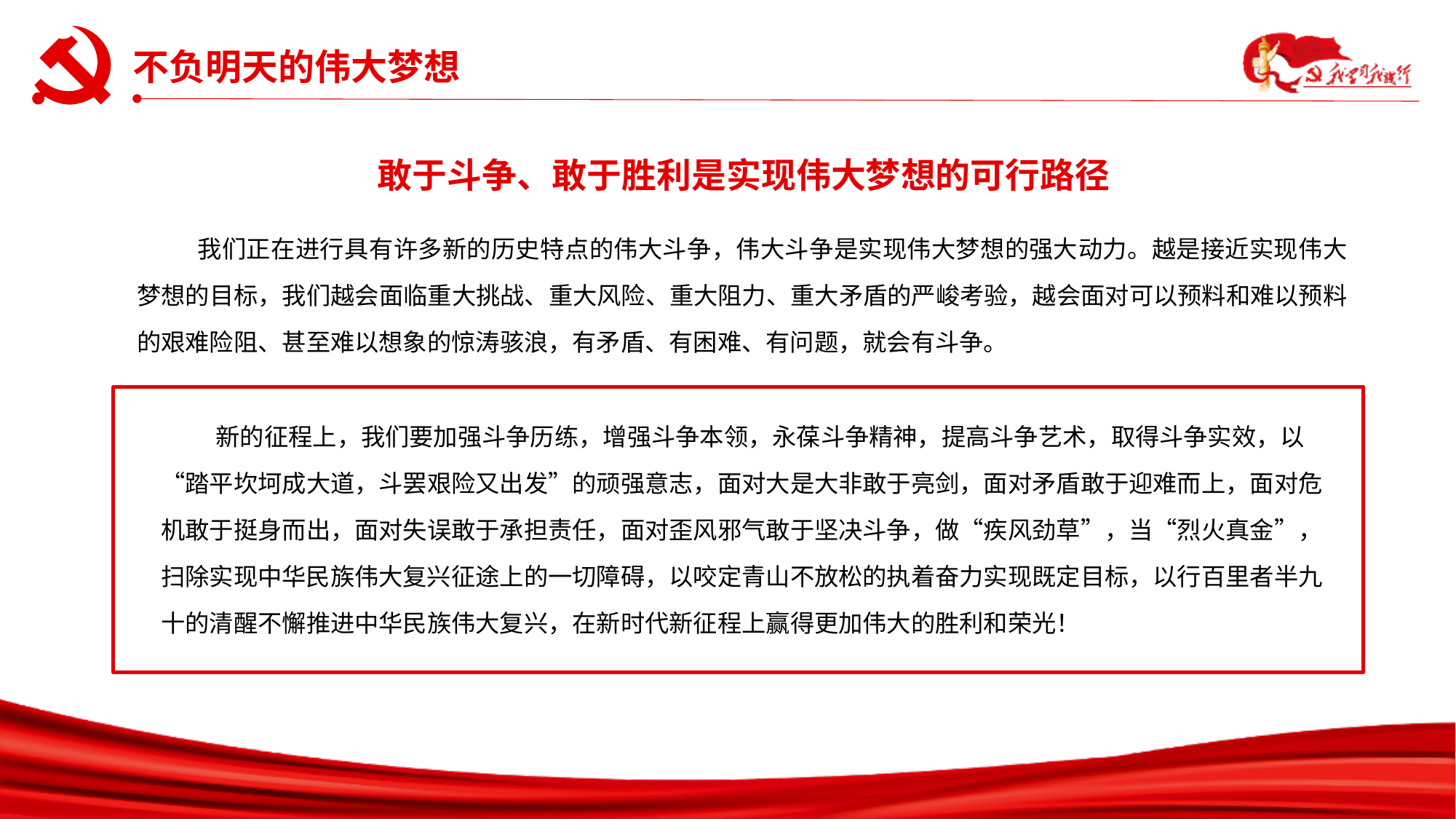

不负明天的伟大梦想
敢于斗争、敢于胜利是实现伟大梦想的可行路径
我们正在进行具有许多新的历史特点的伟大斗争，伟大斗争是实现伟大梦想的强大动力。越是接近实现伟大梦想的目标，我们越会面临重大挑战、重大风险、重大阻力、重大矛盾的严峻考验，越会面对可以预料和难以预料的艰难险阻、甚至难以想象的惊涛骇浪，有矛盾、有困难、有问题，就会有斗争。

         新的征程上，我们要加强斗争历练，增强斗争本领，永葆斗争精神，提高斗争艺术，取得斗争实效，以“踏平坎坷成大道，斗罢艰险又出发”的顽强意志，面对大是大非敢于亮剑，面对矛盾敢于迎难而上，面对危机敢于挺身而出，面对失误敢于承担责任，面对歪风邪气敢于坚决斗争，做“疾风劲草”，当“烈火真金”，扫除实现中华民族伟大复兴征途上的一切障碍，以咬定青山不放松的执着奋力实现既定目标，以行百里者半九十的清醒不懈推进中华民族伟大复兴，在新时代新征程上赢得更加伟大的胜利和荣光！